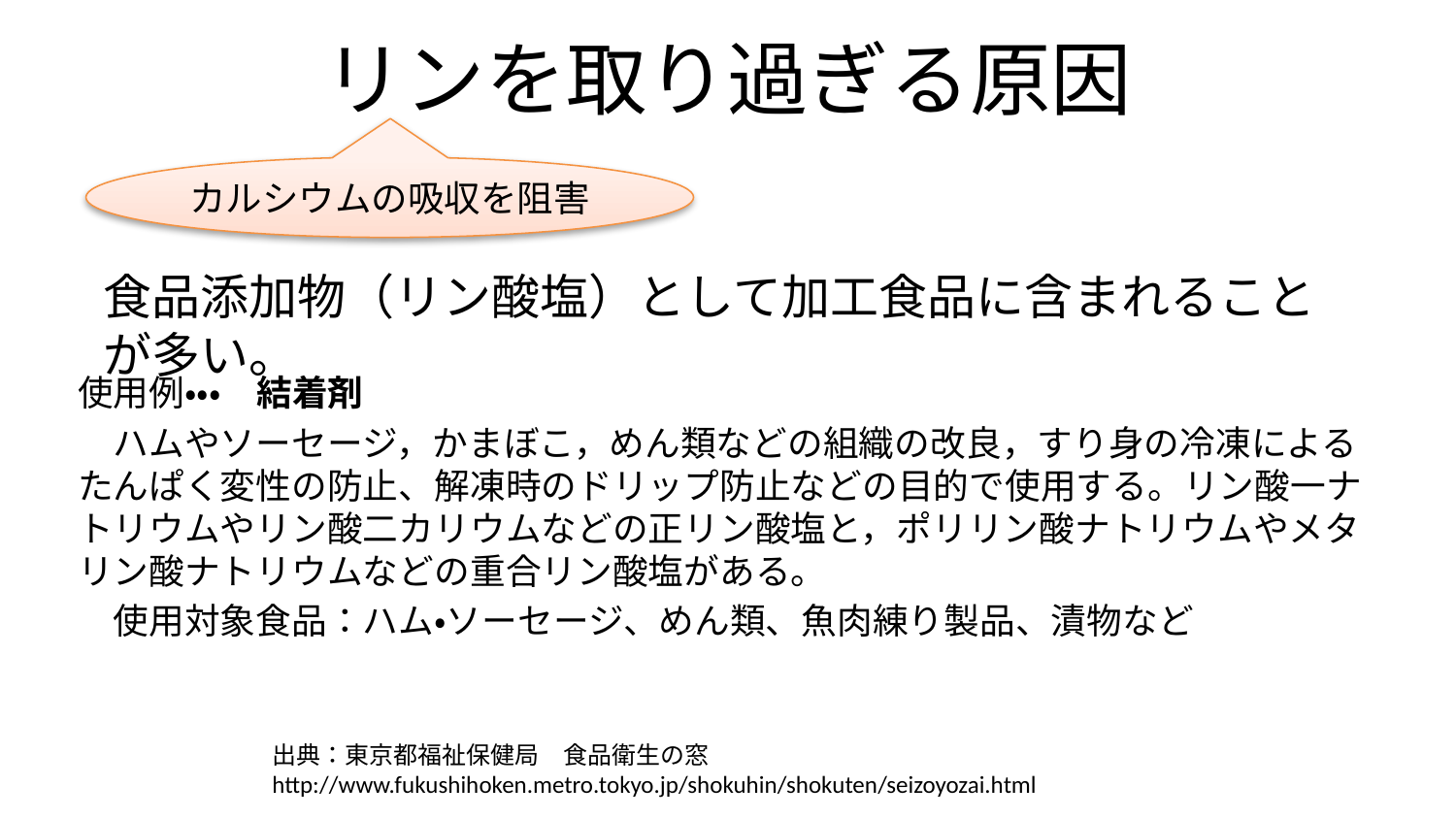

# リンを取り過ぎる原因
カルシウムの吸収を阻害
食品添加物（リン酸塩）として加工食品に含まれることが多い。
使用例・・・　結着剤
　ハムやソーセージ，かまぼこ，めん類などの組織の改良，すり身の冷凍によるたんぱく変性の防止、解凍時のドリップ防止などの目的で使用する。リン酸一ナトリウムやリン酸二カリウムなどの正リン酸塩と，ポリリン酸ナトリウムやメタリン酸ナトリウムなどの重合リン酸塩がある。
　使用対象食品：ハム・ソーセージ、めん類、魚肉練り製品、漬物など

出典：東京都福祉保健局　食品衛生の窓
http://www.fukushihoken.metro.tokyo.jp/shokuhin/shokuten/seizoyozai.html